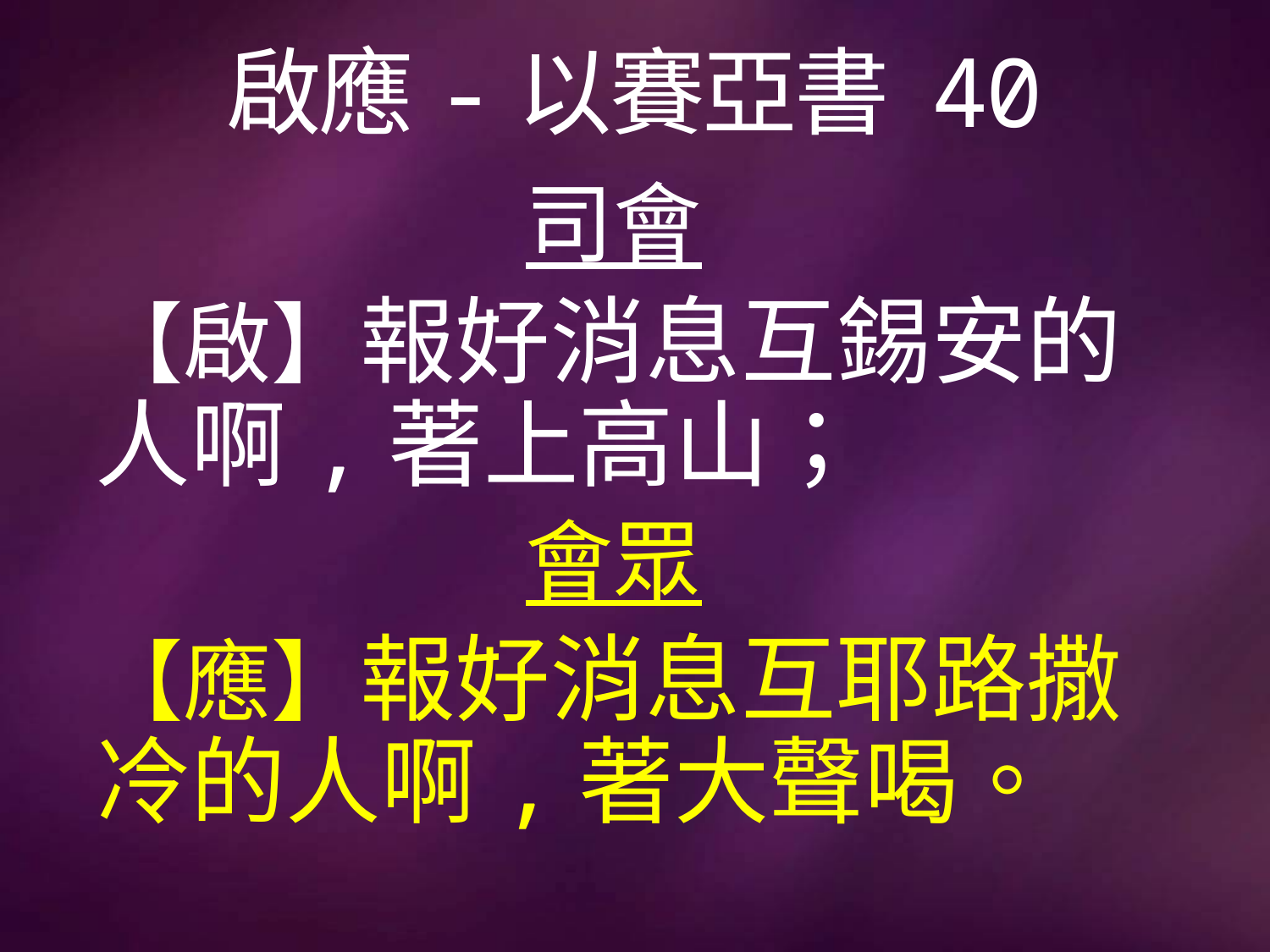

# 啟應-以賽亞書 40
司會
【啟】報好消息互錫安的人啊,著上高山；
會眾
【應】報好消息互耶路撒冷的人啊,著大聲喝。